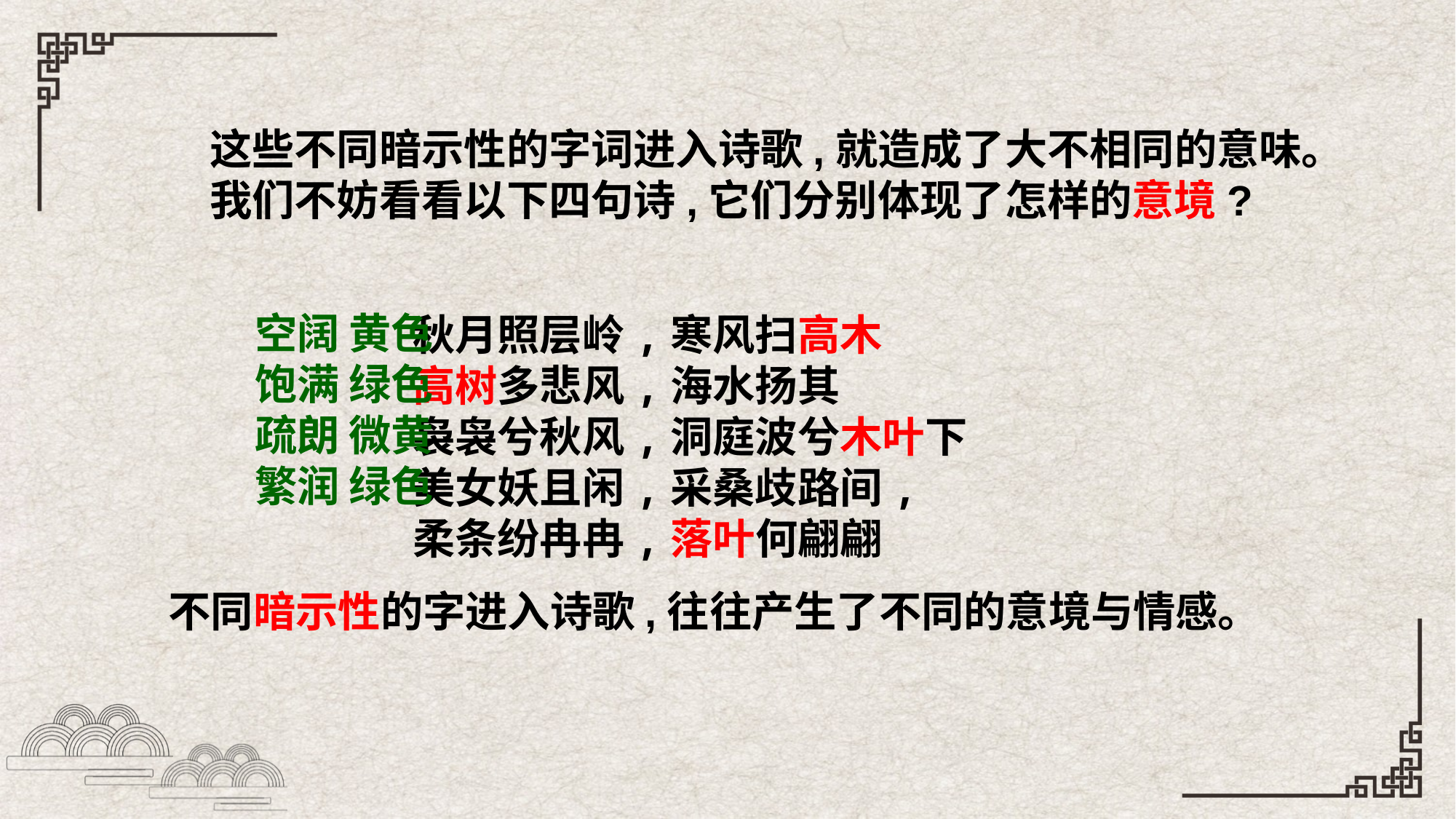

这些不同暗示性的字词进入诗歌,就造成了大不相同的意味。我们不妨看看以下四句诗,它们分别体现了怎样的意境?

                    秋月照层岭,寒风扫高木
                    高树多悲风,海水扬其
                    袅袅兮秋风,洞庭波兮木叶下
                    美女妖且闲,采桑歧路间,
                    柔条纷冉冉,落叶何翩翩

空阔 黄色
饱满 绿色
疏朗 微黄
繁润 绿色
不同暗示性的字进入诗歌,往往产生了不同的意境与情感。